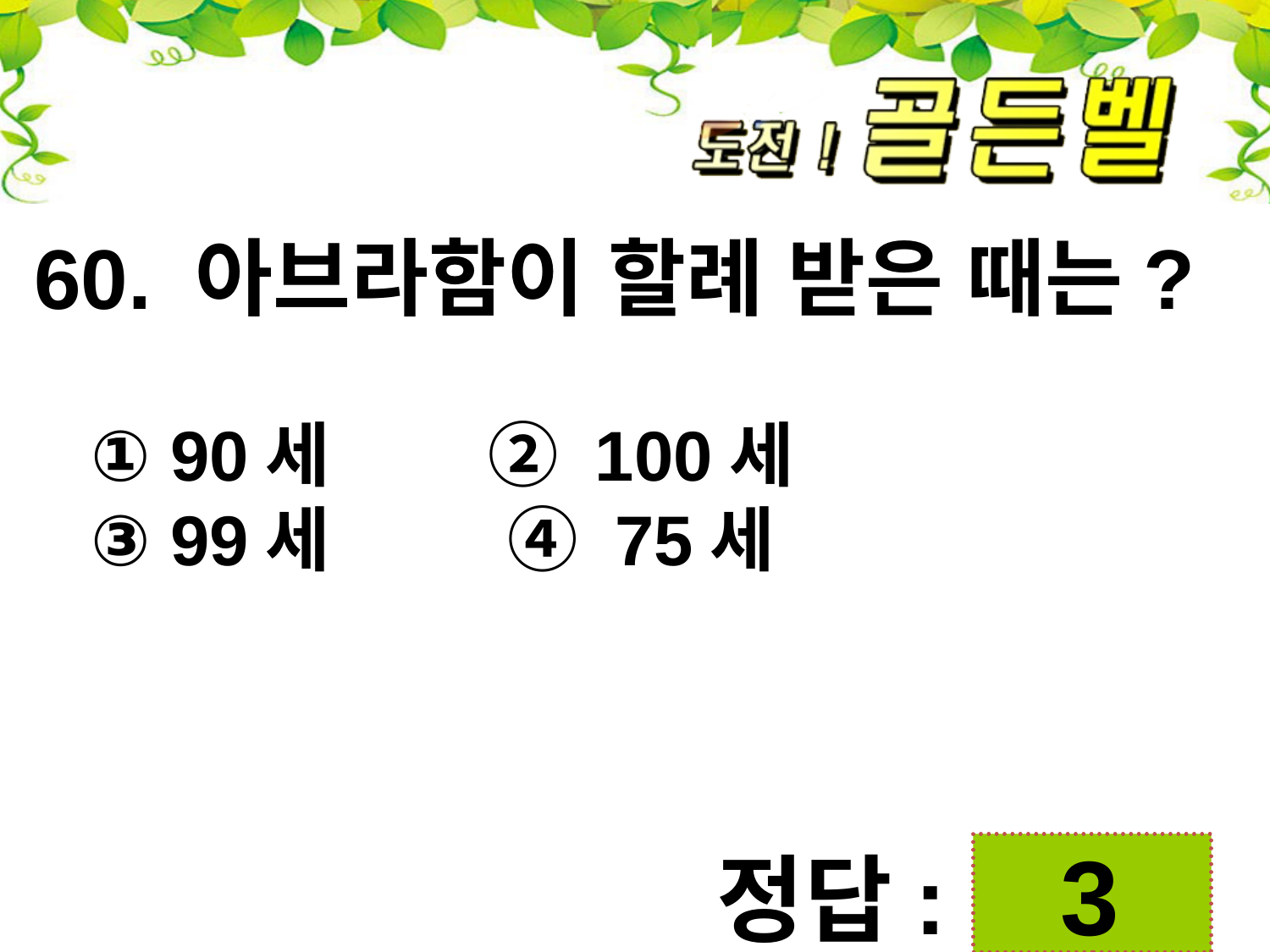

60. 아브라함이 할례 받은 때는?

    ① 90세        ② 100세
    ③ 99세         ④ 75세
첨성대
정답:
 3